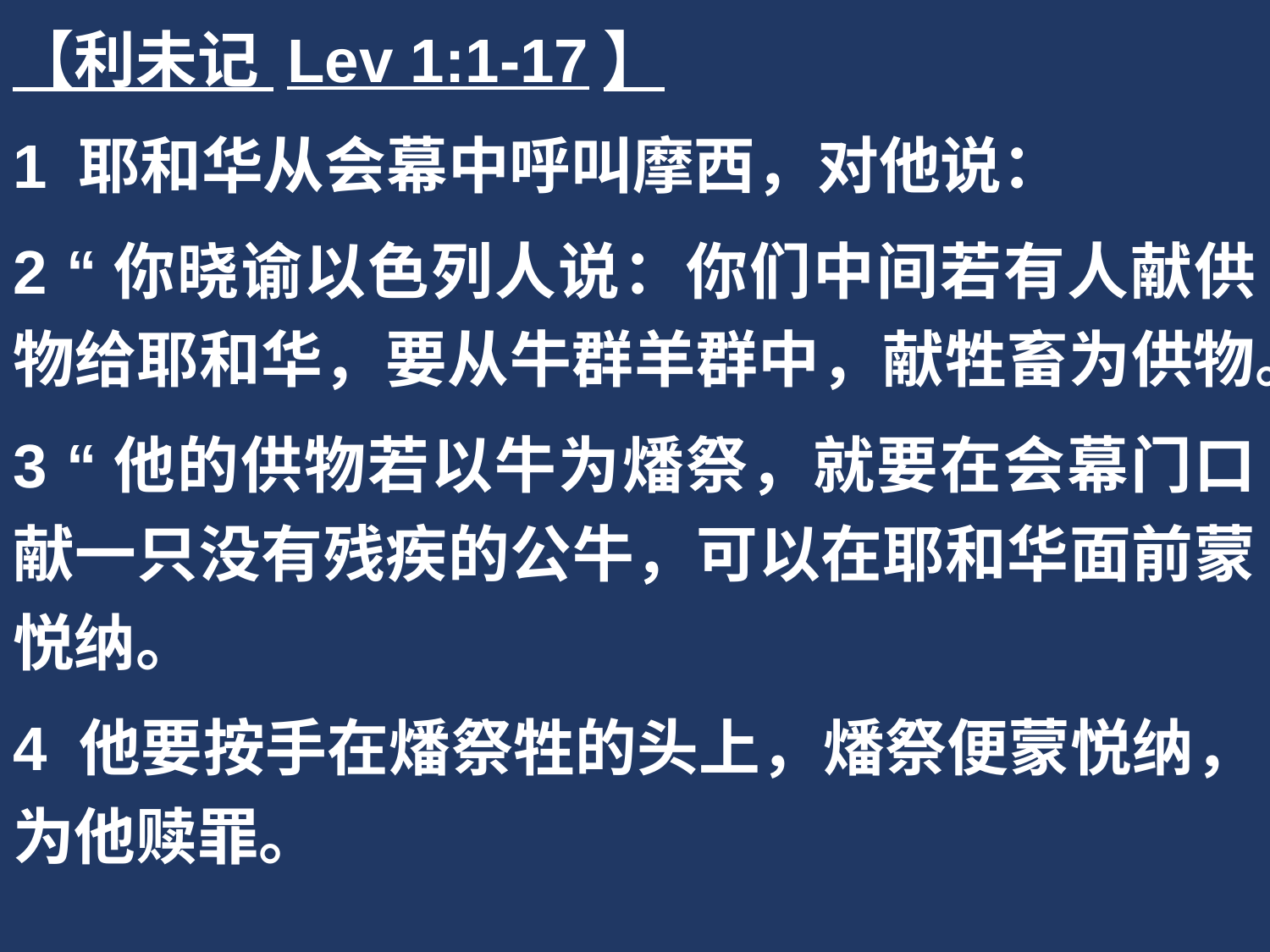

【利未记 Lev 1:1-17】
1 耶和华从会幕中呼叫摩西，对他说：
2 “你晓谕以色列人说：你们中间若有人献供物给耶和华，要从牛群羊群中，献牲畜为供物。
3 “他的供物若以牛为燔祭，就要在会幕门口献一只没有残疾的公牛，可以在耶和华面前蒙悦纳。
4 他要按手在燔祭牲的头上，燔祭便蒙悦纳，为他赎罪。